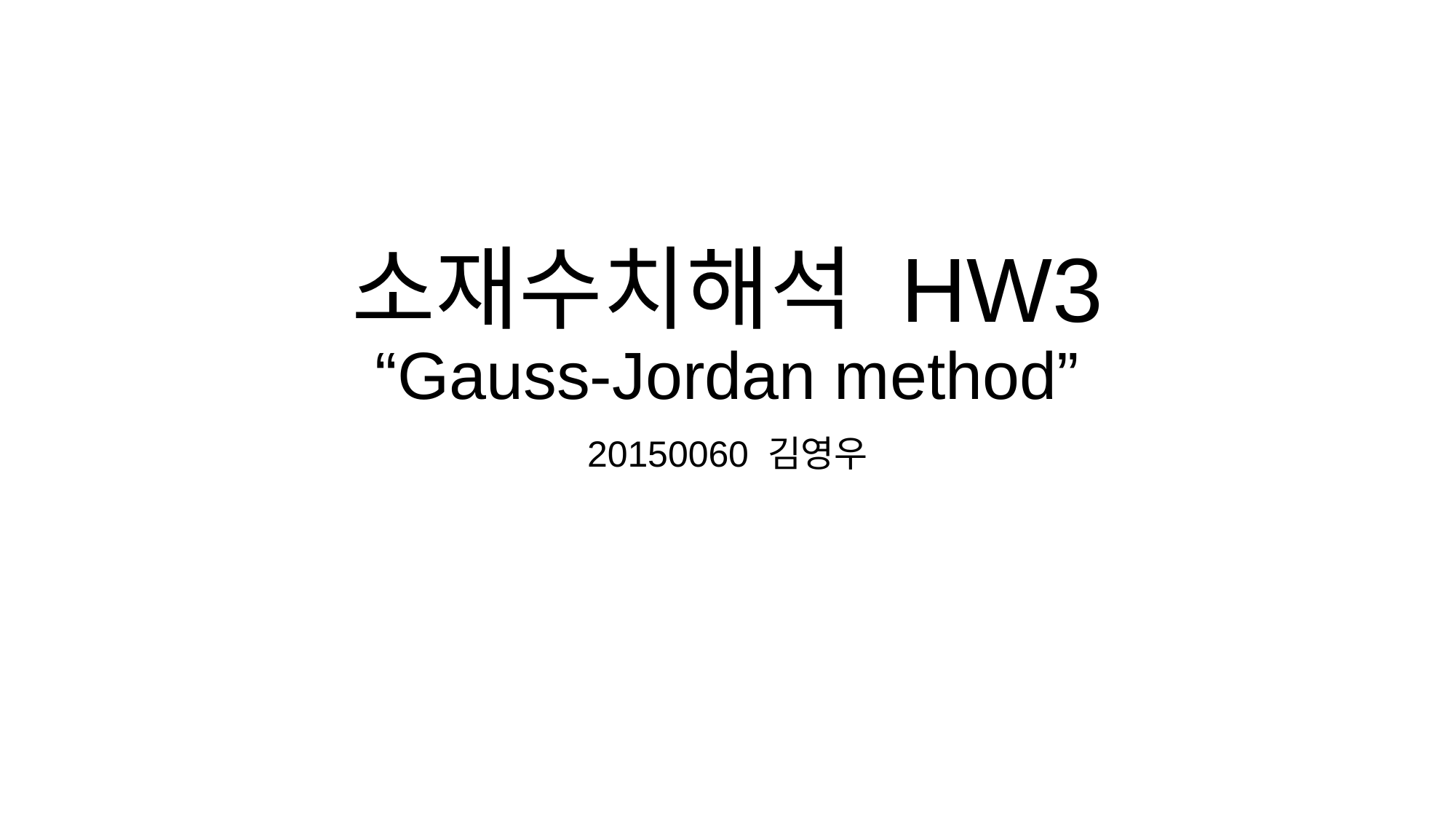

# 소재수치해석 HW3 “Gauss-Jordan method”
20150060 김영우